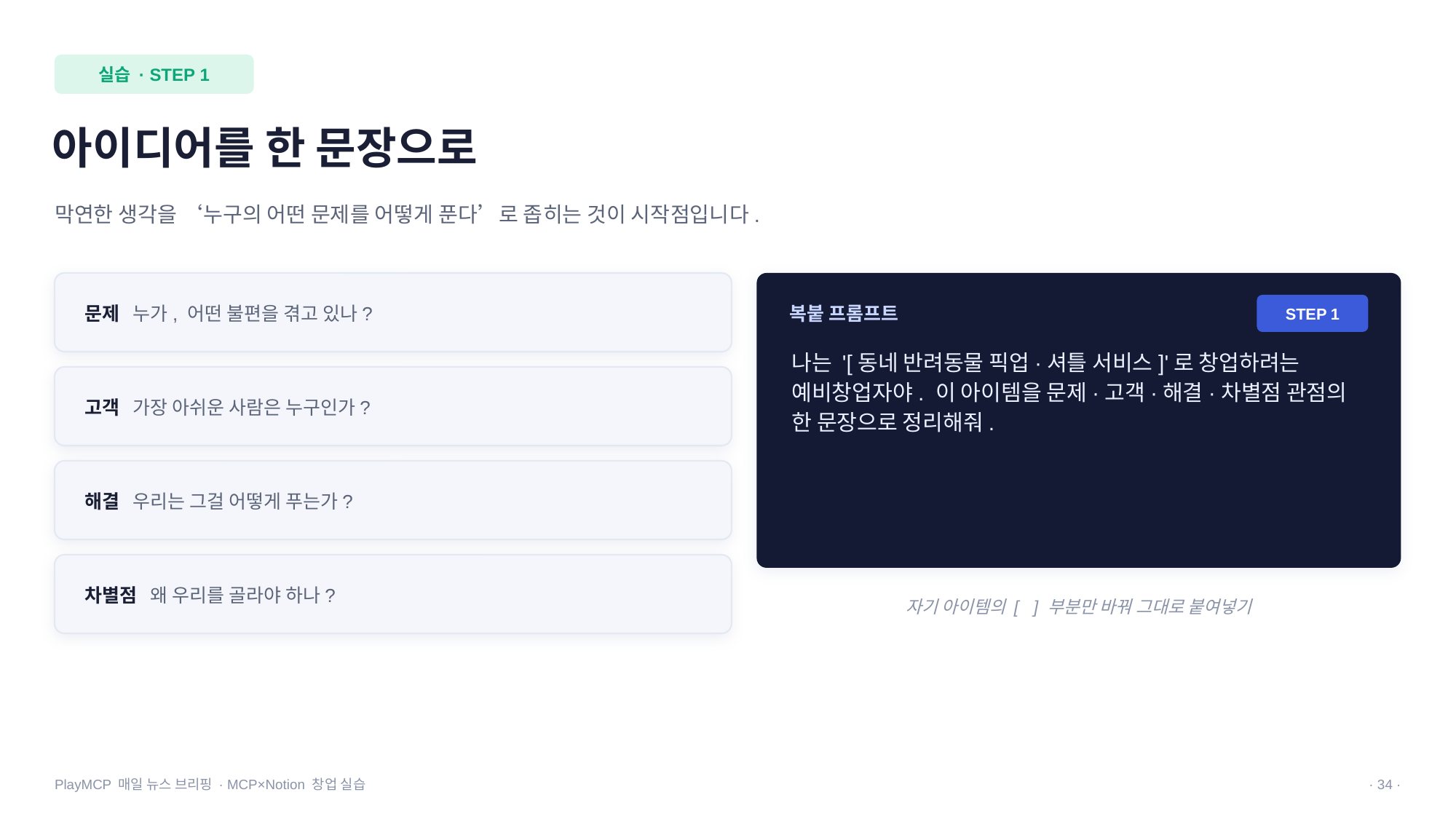

실습 · STEP 1
아이디어를 한 문장으로
막연한 생각을 ‘누구의 어떤 문제를 어떻게 푼다’로 좁히는 것이 시작점입니다.

문제   누가, 어떤 불편을 겪고 있나?

복붙 프롬프트

STEP 1
나는 '[동네 반려동물 픽업·셔틀 서비스]'로 창업하려는 예비창업자야. 이 아이템을 문제·고객·해결·차별점 관점의 한 문장으로 정리해줘.

고객   가장 아쉬운 사람은 누구인가?

해결   우리는 그걸 어떻게 푸는가?

차별점   왜 우리를 골라야 하나?
자기 아이템의 [   ] 부분만 바꿔 그대로 붙여넣기
PlayMCP 매일 뉴스 브리핑 · MCP×Notion 창업 실습
· 34 ·